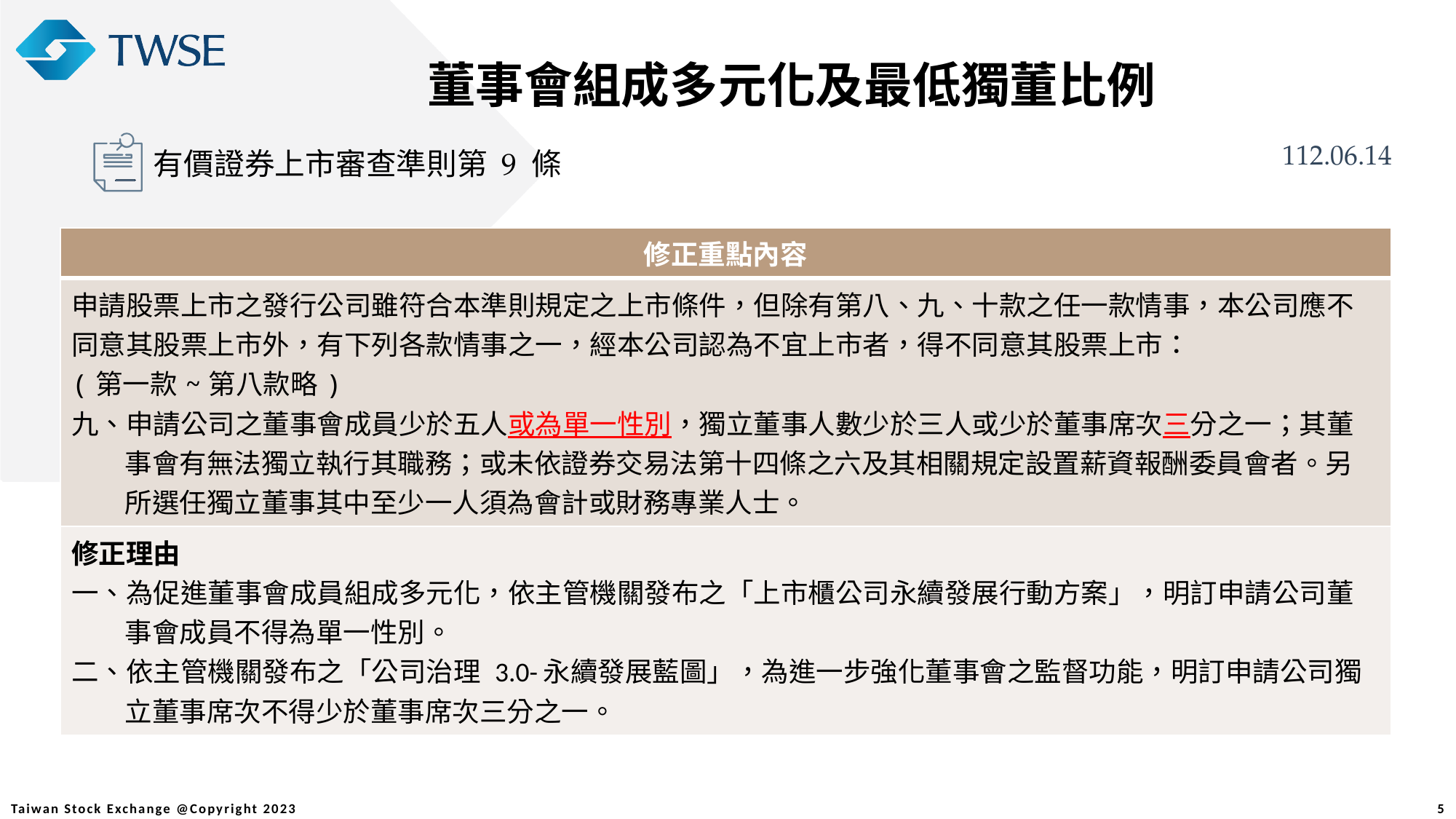

董事會組成多元化及最低獨董比例
112.06.14

有價證券上市審查準則第 9 條

| 修正重點內容 |
| --- |
| 申請股票上市之發行公司雖符合本準則規定之上市條件，但除有第八、九、十款之任一款情事，本公司應不同意其股票上市外，有下列各款情事之一，經本公司認為不宜上市者，得不同意其股票上市： (第一款~第八款略) 九、申請公司之董事會成員少於五人或為單一性別，獨立董事人數少於三人或少於董事席次三分之一；其董事會有無法獨立執行其職務；或未依證券交易法第十四條之六及其相關規定設置薪資報酬委員會者。另所選任獨立董事其中至少一人須為會計或財務專業人士。 |
| 修正理由 一、為促進董事會成員組成多元化，依主管機關發布之「上市櫃公司永續發展行動方案」，明訂申請公司董事會成員不得為單一性別。 二、依主管機關發布之「公司治理 3.0-永續發展藍圖」，為進一步強化董事會之監督功能，明訂申請公司獨立董事席次不得少於董事席次三分之一。 |
5